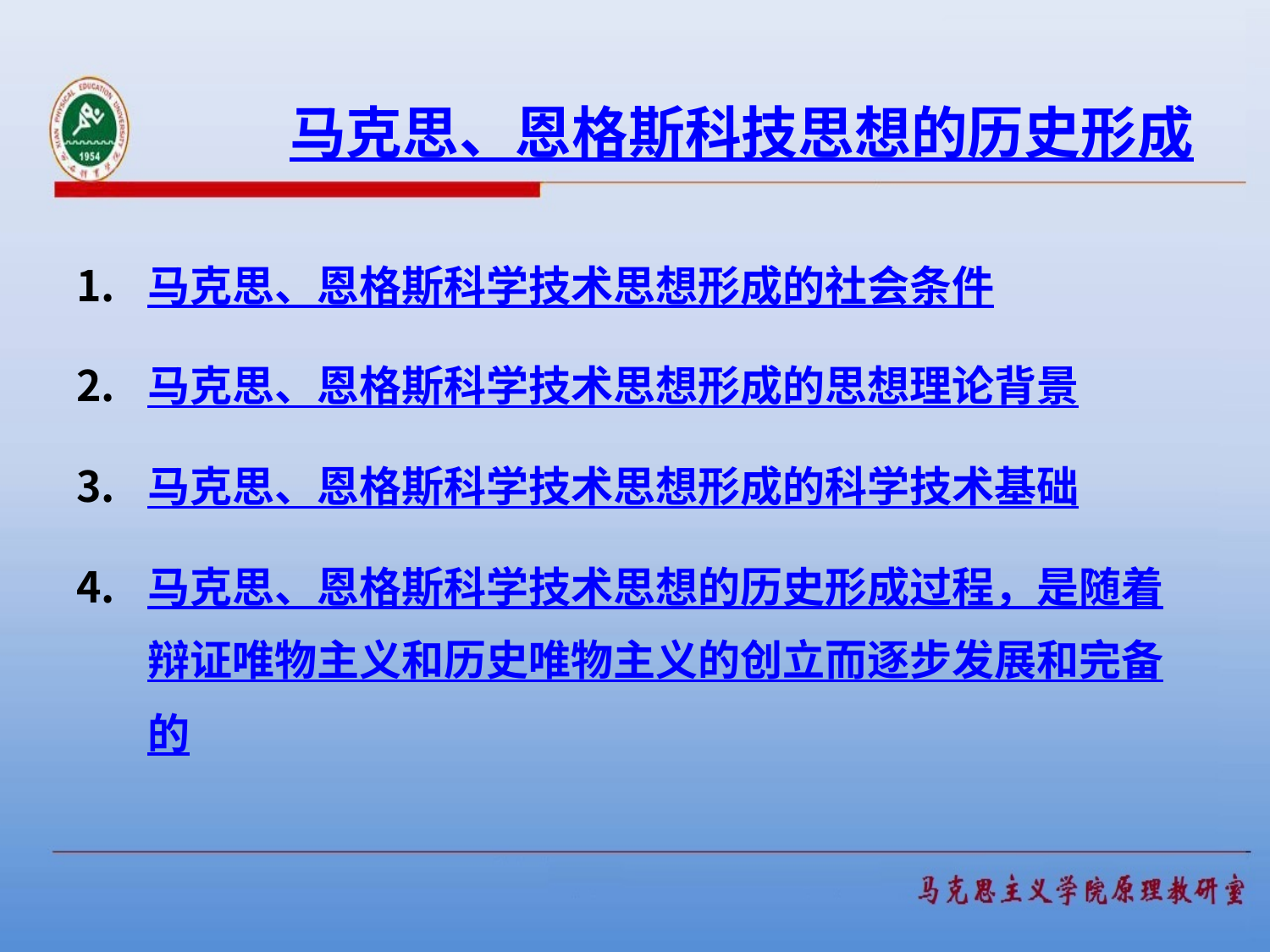

# 马克思、恩格斯科技思想的历史形成
马克思、恩格斯科学技术思想形成的社会条件
马克思、恩格斯科学技术思想形成的思想理论背景
马克思、恩格斯科学技术思想形成的科学技术基础
马克思、恩格斯科学技术思想的历史形成过程，是随着辩证唯物主义和历史唯物主义的创立而逐步发展和完备的